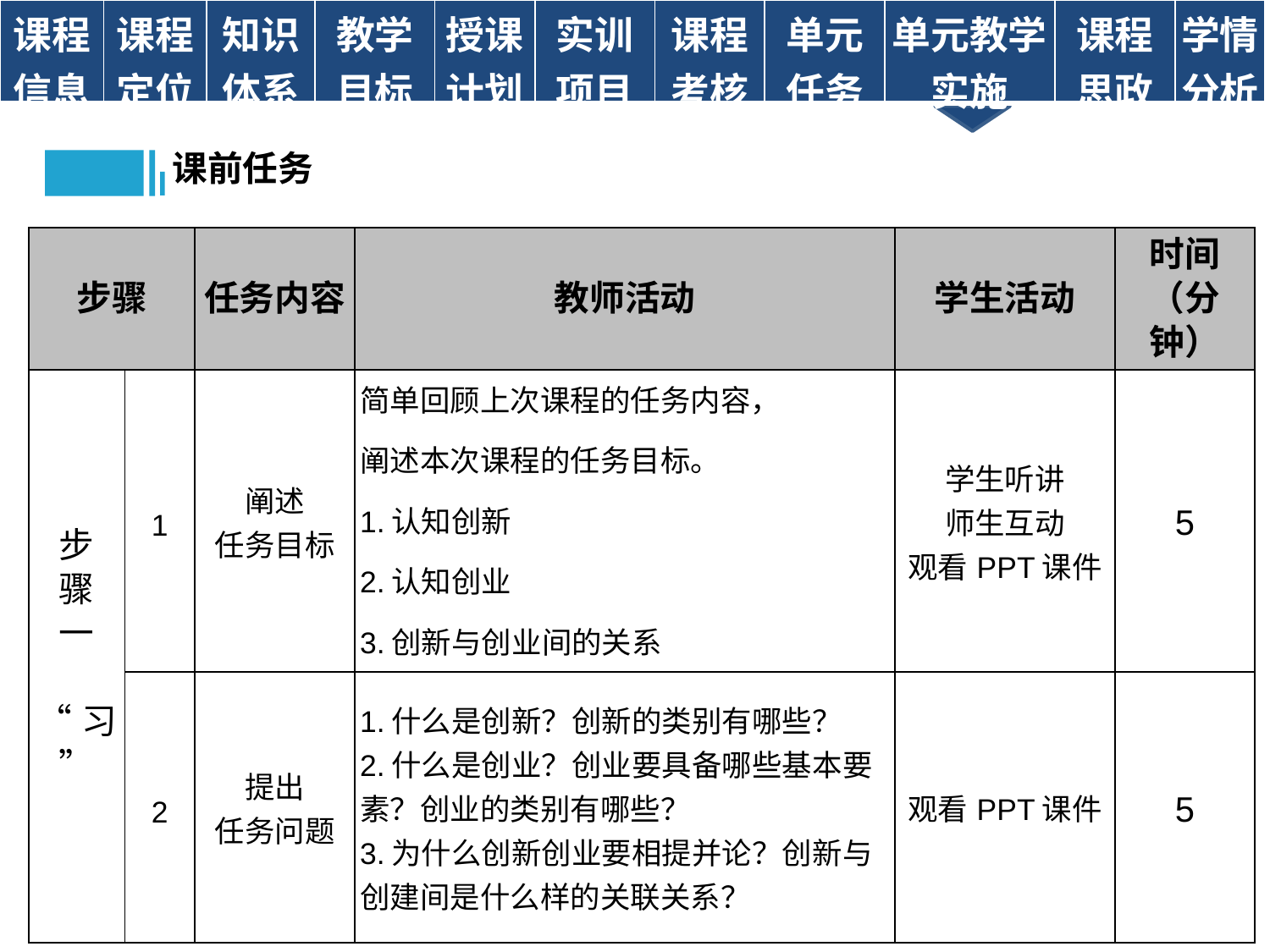

| 课程 信息 | 课程 定位 | 知识 体系 | 教学 目标 | 授课 计划 | 实训 项目 | 课程 考核 | 单元 任务 | 单元教学 实施 | 课程思政 | 学情分析 |
| --- | --- | --- | --- | --- | --- | --- | --- | --- | --- | --- |

课前任务

| 步骤 |  | 任务内容 | 教师活动 | 学生活动 | 时间 （分钟） |
| --- | --- | --- | --- | --- | --- |
| 步 骤 一 “习” | 1 | 阐述 任务目标 | 简单回顾上次课程的任务内容， 阐述本次课程的任务目标。 1.认知创新 2.认知创业 3.创新与创业间的关系 | 学生听讲 师生互动 观看PPT课件 | 5 |
|  | 2 | 提出 任务问题 | 1.什么是创新？创新的类别有哪些？ 2.什么是创业？创业要具备哪些基本要素？创业的类别有哪些？ 3.为什么创新创业要相提并论？创新与创建间是什么样的关联关系？ | 观看PPT课件 | 5 |